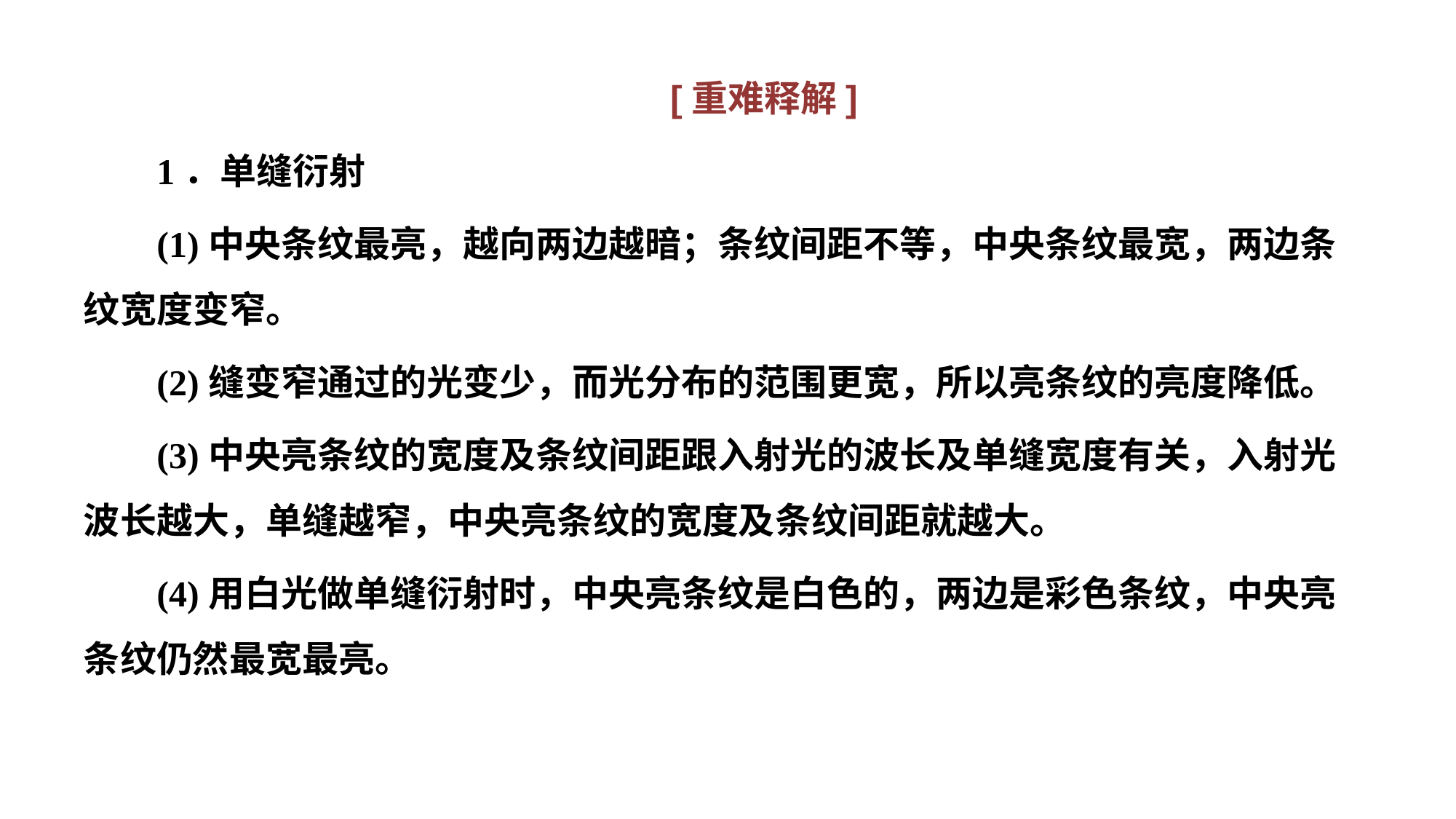

[重难释解]
1．单缝衍射
(1)中央条纹最亮，越向两边越暗；条纹间距不等，中央条纹最宽，两边条纹宽度变窄。
(2)缝变窄通过的光变少，而光分布的范围更宽，所以亮条纹的亮度降低。
(3)中央亮条纹的宽度及条纹间距跟入射光的波长及单缝宽度有关，入射光波长越大，单缝越窄，中央亮条纹的宽度及条纹间距就越大。
(4)用白光做单缝衍射时，中央亮条纹是白色的，两边是彩色条纹，中央亮条纹仍然最宽最亮。